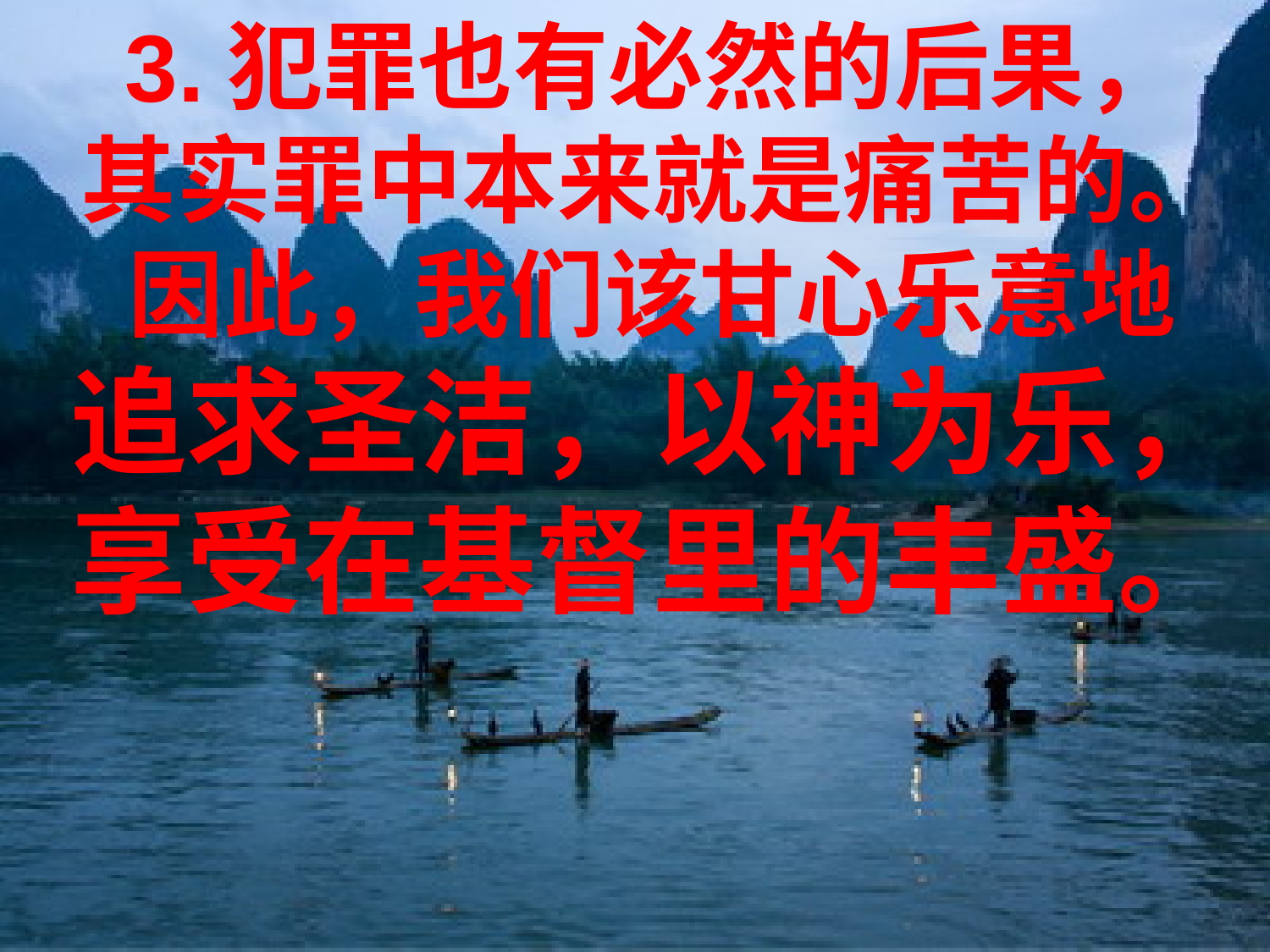

3.犯罪也有必然的后果，
其实罪中本来就是痛苦的。因此，我们该甘心乐意地
追求圣洁，以神为乐，
享受在基督里的丰盛。